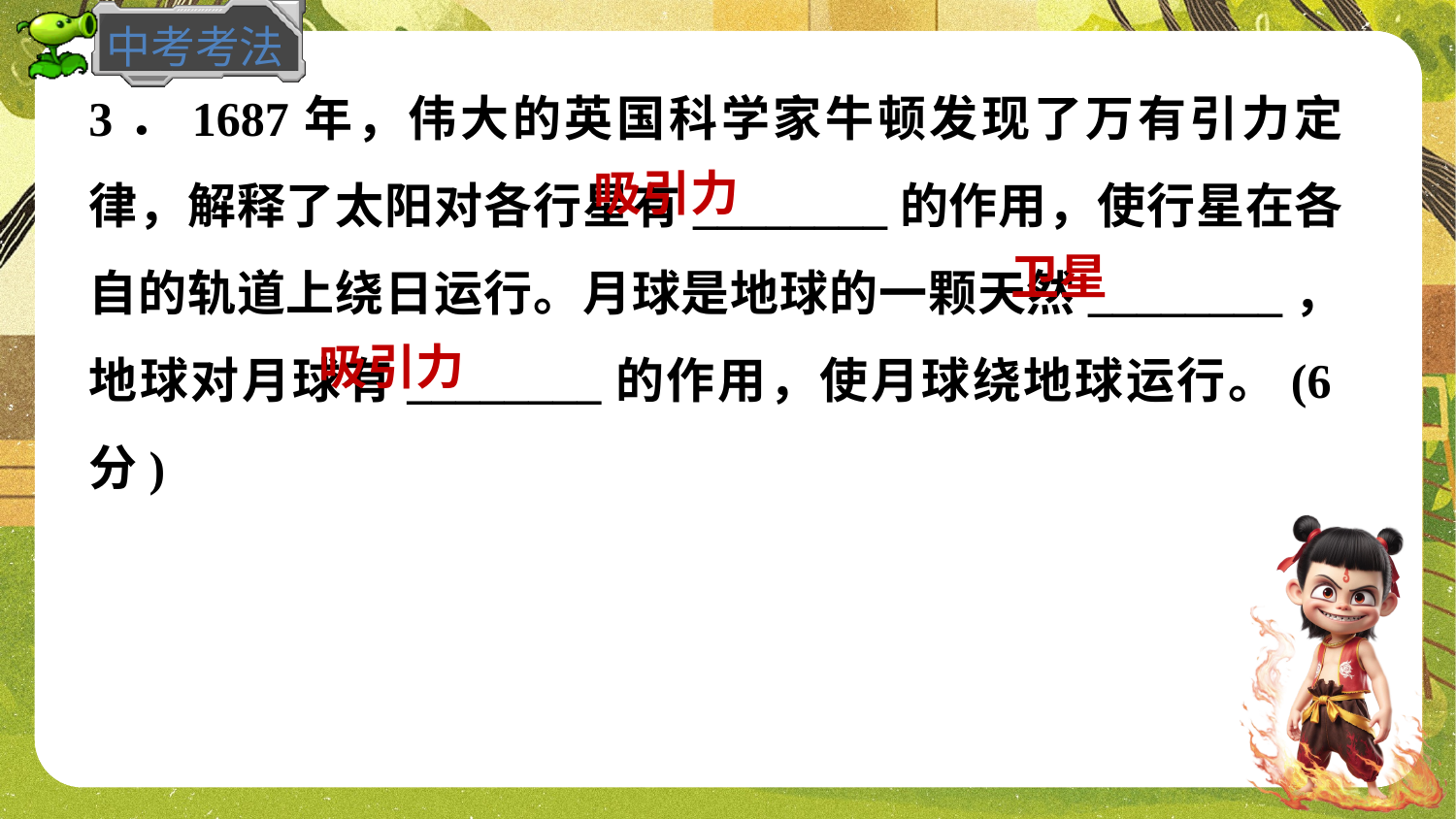

3．1687年，伟大的英国科学家牛顿发现了万有引力定律，解释了太阳对各行星有________的作用，使行星在各自的轨道上绕日运行。月球是地球的一颗天然________，地球对月球有________的作用，使月球绕地球运行。(6分)
吸引力
卫星
吸引力